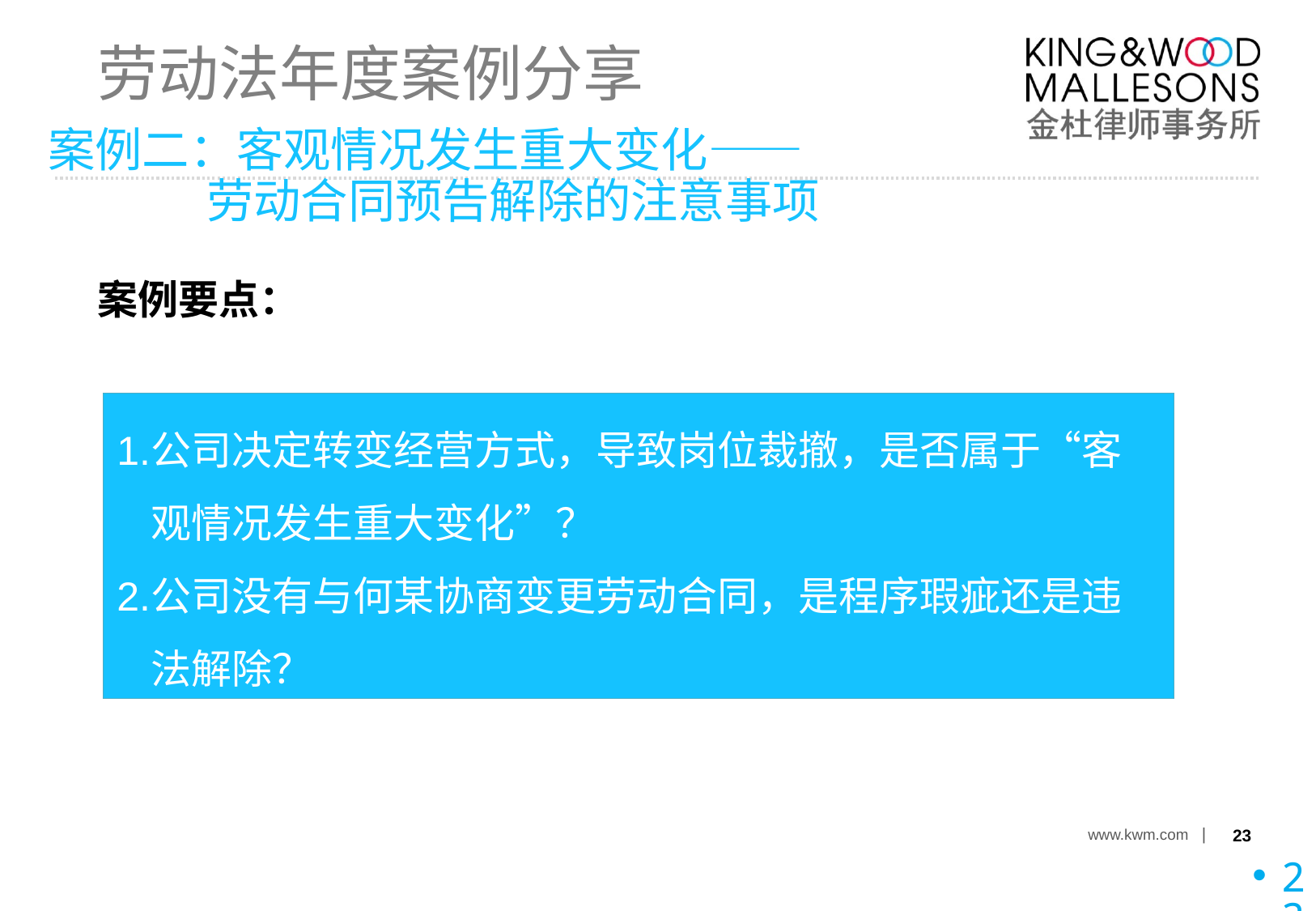

案例要点：
公司决定转变经营方式，导致岗位裁撤，是否属于“客观情况发生重大变化”？
公司没有与何某协商变更劳动合同，是程序瑕疵还是违法解除？
23